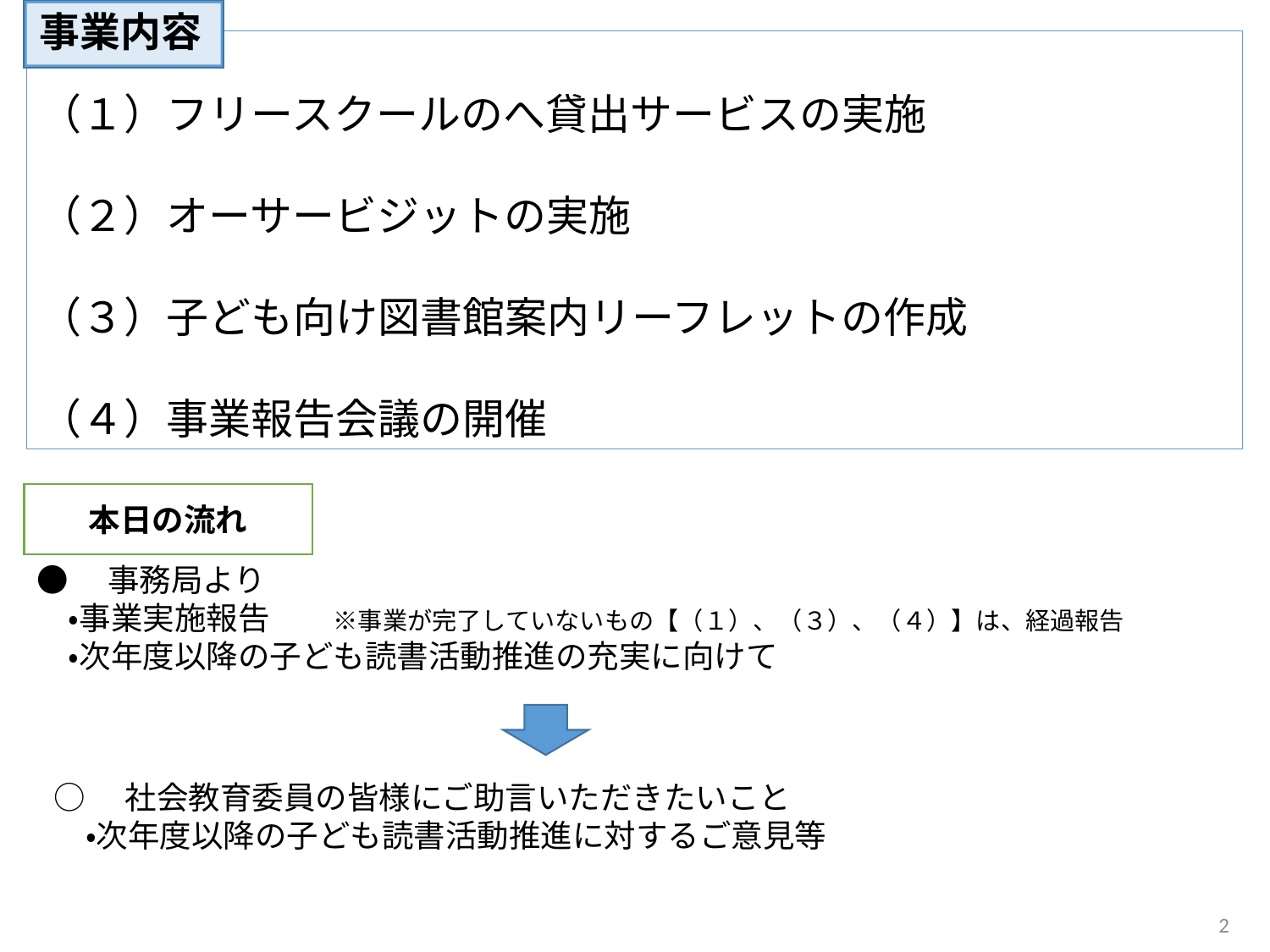

# 事業内容

（１）フリースクールのへ貸出サービスの実施

（２）オーサービジットの実施

（３）子ども向け図書館案内リーフレットの作成

（４）事業報告会議の開催
本日の流れ
●　事務局より
　・事業実施報告　　※事業が完了していないもの【（１）、（３）、（４）】は、経過報告
　・次年度以降の子ども読書活動推進の充実に向けて

○　社会教育委員の皆様にご助言いただきたいこと
　・次年度以降の子ども読書活動推進に対するご意見等
2